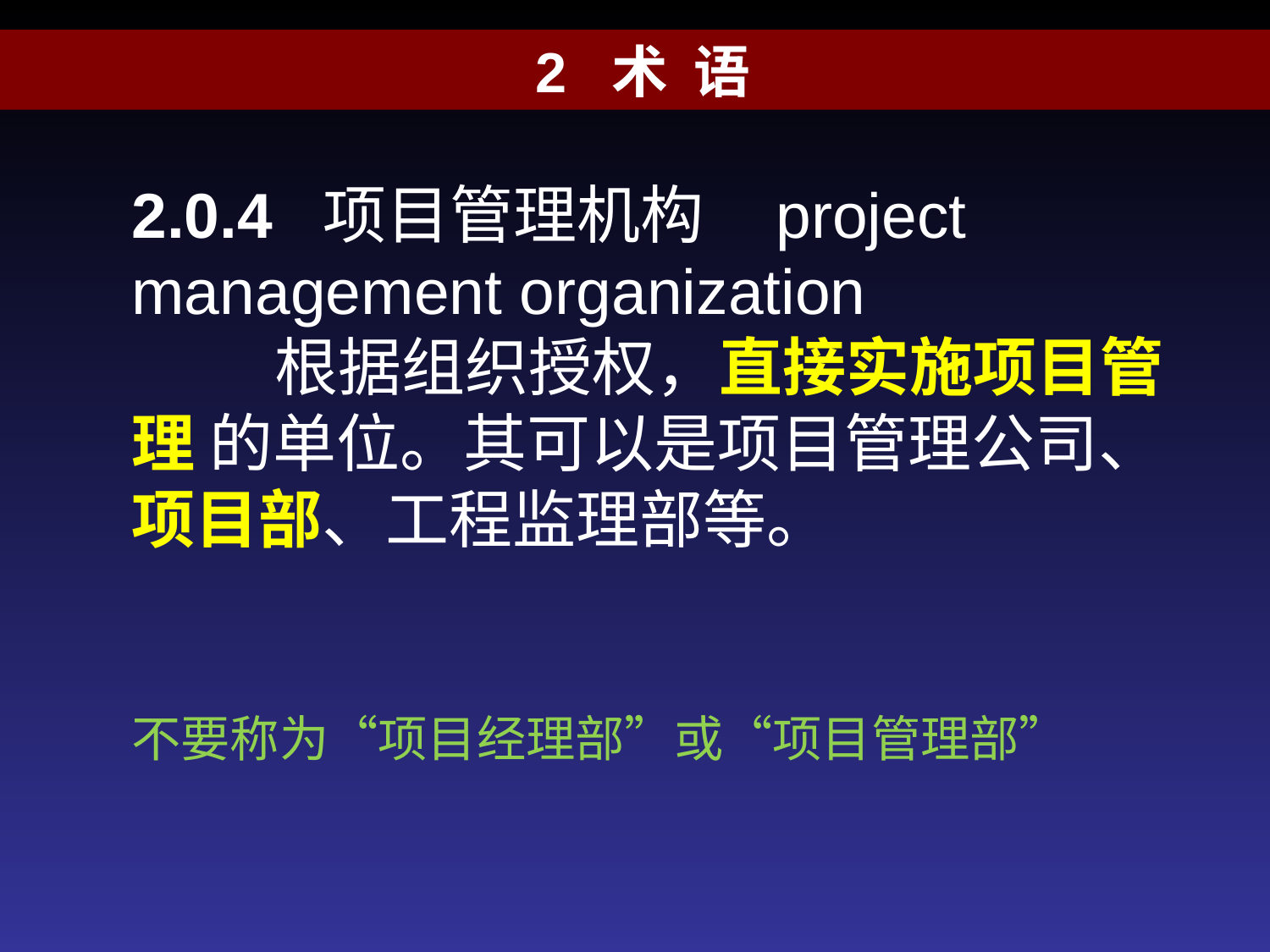

2  术  语
2.0.4  项目管理机构    project management organization
         根据组织授权，直接实施项目管理 的单位。其可以是项目管理公司、项目部、工程监理部等。

不要称为“项目经理部”或“项目管理部”